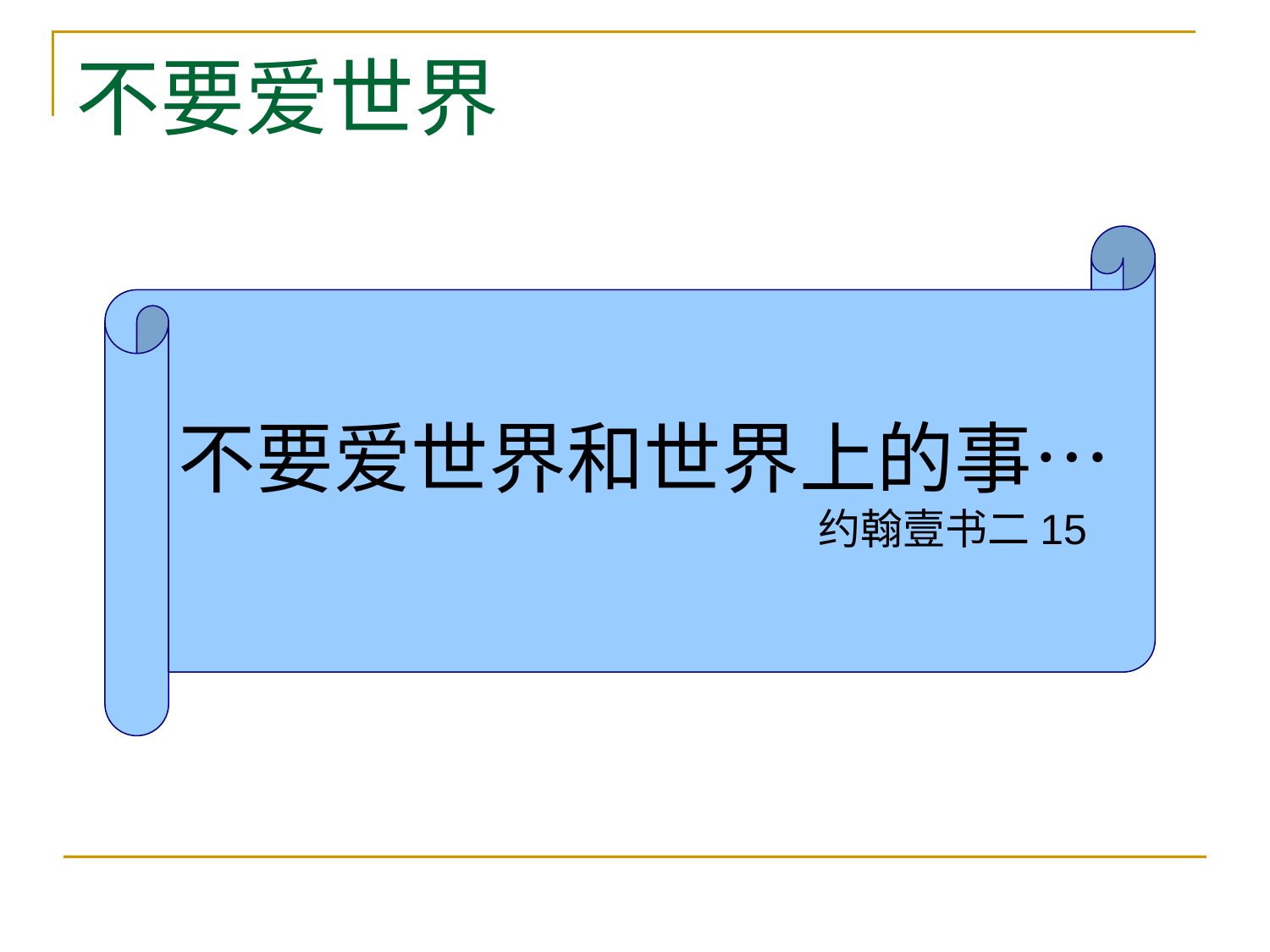

# 不要爱世界

       约十二31    现在这世界受审判。这世界的王要被赶出去。

    约壹二17    这世界，和其上的情欲，都要过去。唯独遵行神旨意的，是永远常存。

不要爱世界和世界上的事…
约翰壹书二15